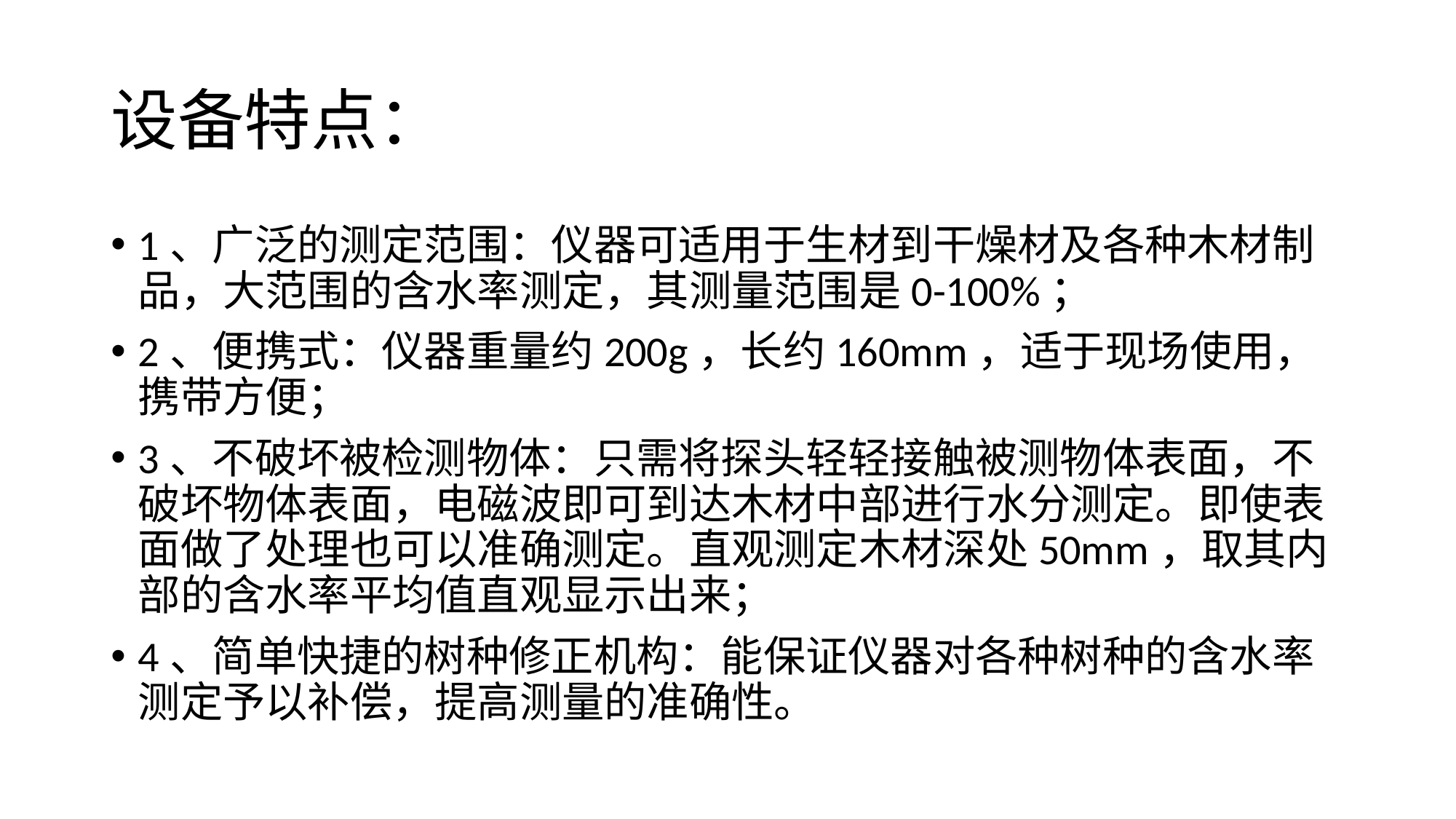

# 设备特点：
1、广泛的测定范围：仪器可适用于生材到干燥材及各种木材制品，大范围的含水率测定，其测量范围是0-100%；
2、便携式：仪器重量约200g，长约160mm，适于现场使用，携带方便；
3、不破坏被检测物体：只需将探头轻轻接触被测物体表面，不破坏物体表面，电磁波即可到达木材中部进行水分测定。即使表面做了处理也可以准确测定。直观测定木材深处50mm，取其内部的含水率平均值直观显示出来；
4、简单快捷的树种修正机构：能保证仪器对各种树种的含水率测定予以补偿，提高测量的准确性。